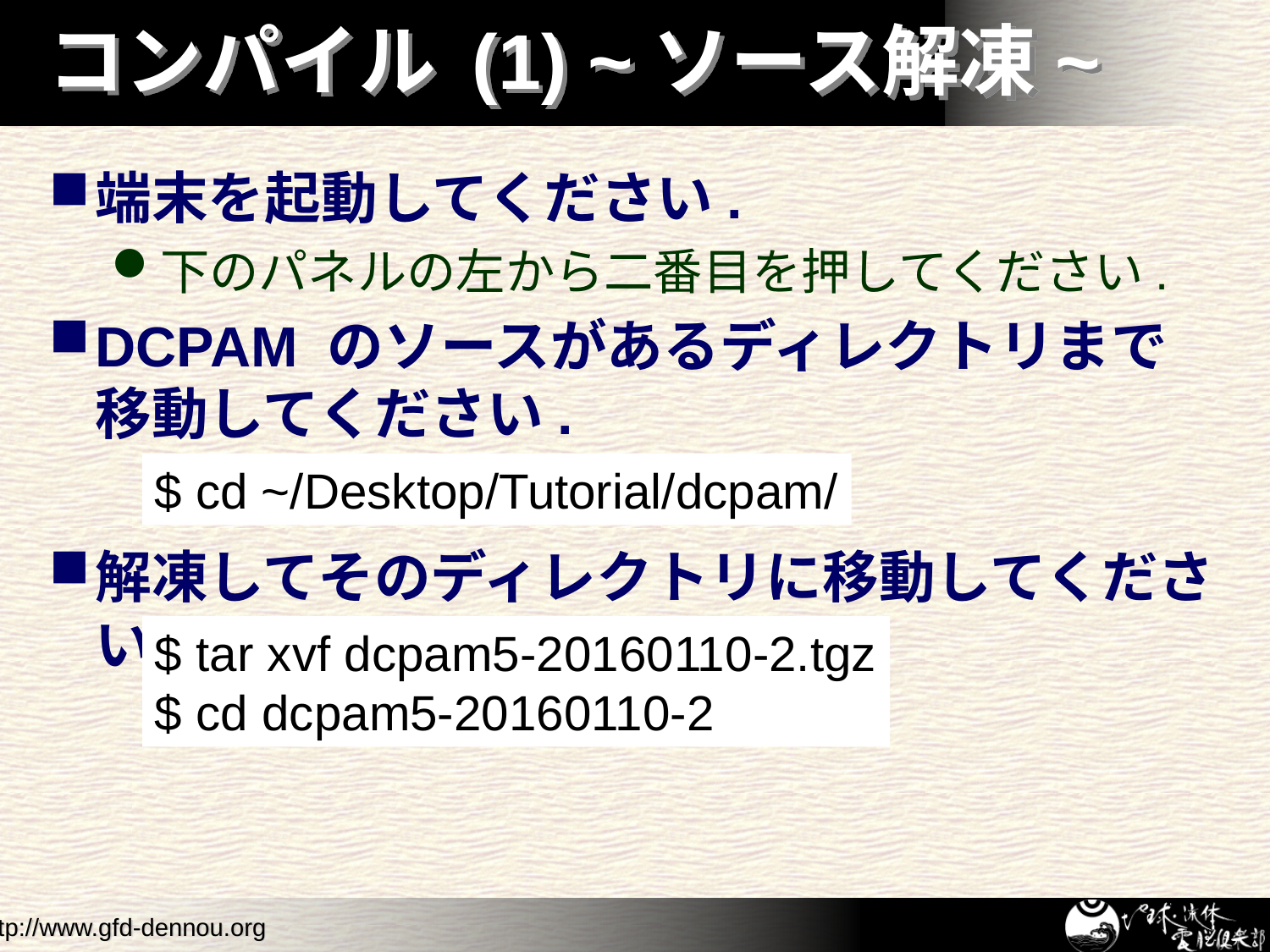

# コンパイル (1) ~ソース解凍~
端末を起動してください.
下のパネルの左から二番目を押してください.
DCPAM のソースがあるディレクトリまで移動してください.

解凍してそのディレクトリに移動してください.

$ cd ~/Desktop/Tutorial/dcpam/
$ tar xvf dcpam5-20160110-2.tgz
$ cd dcpam5-20160110-2